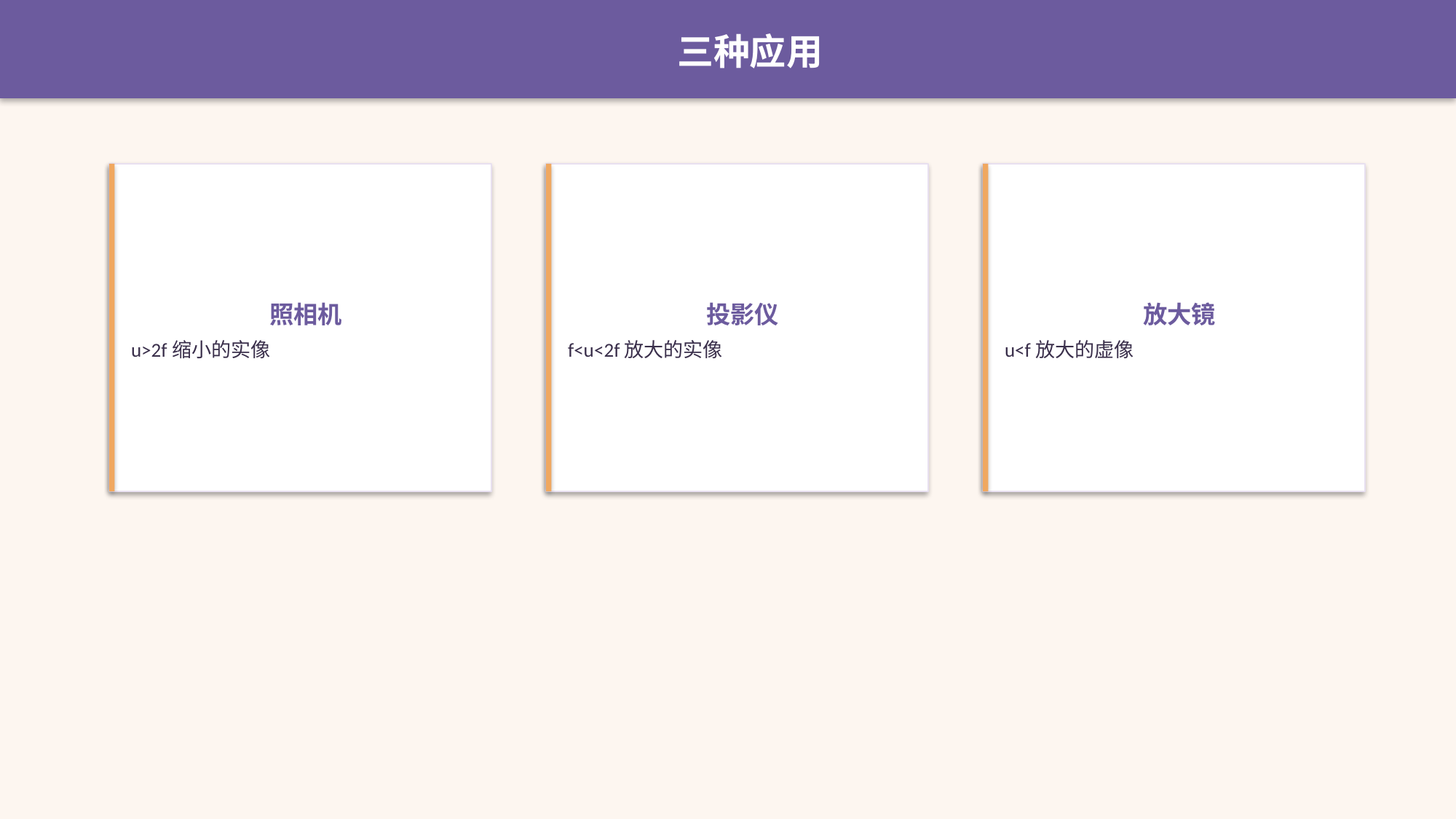

三种应用
照相机
u>2f缩小的实像

投影仪
f<u<2f放大的实像

放大镜
u<f放大的虚像